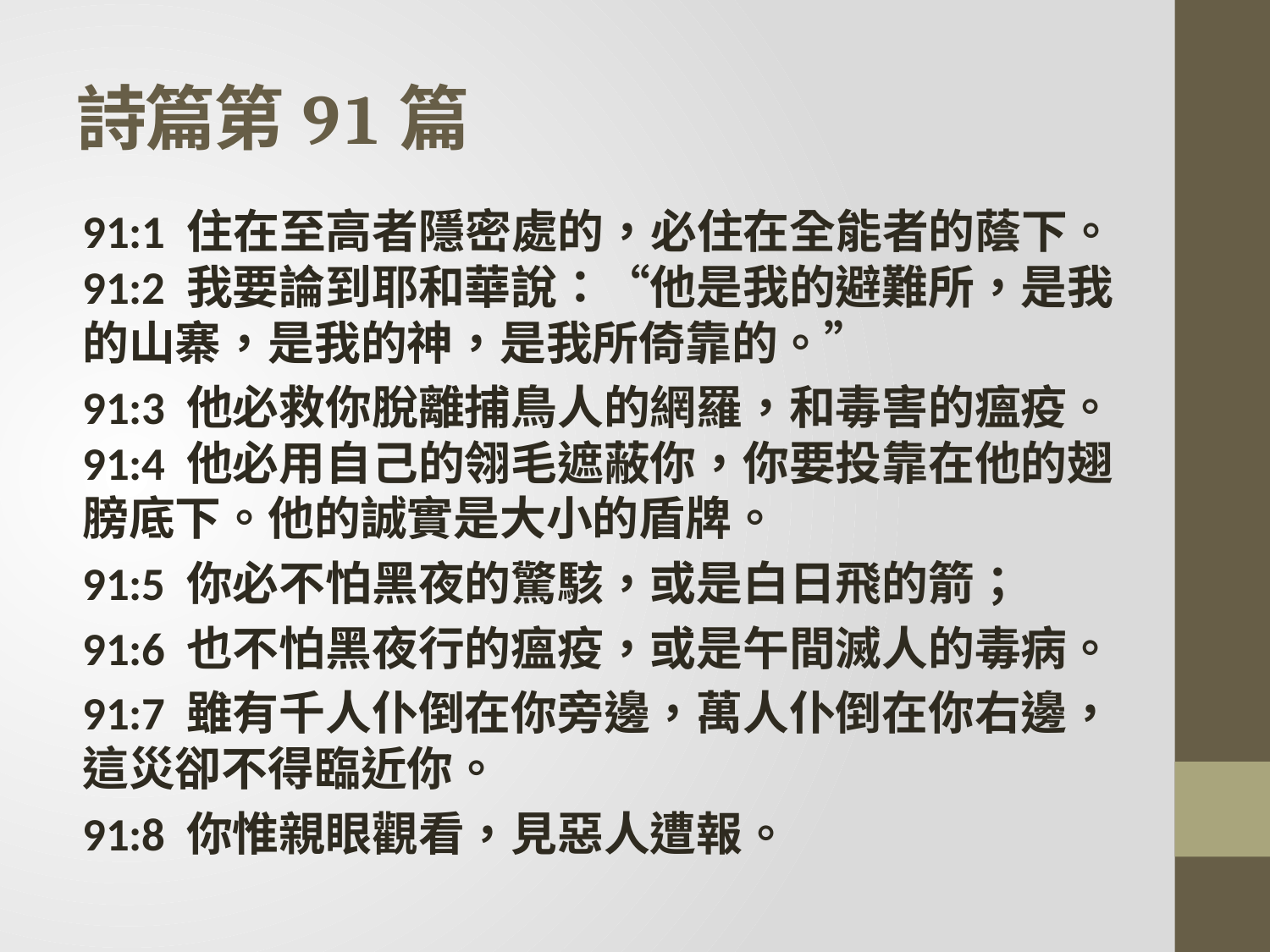

# 詩篇第91篇
91:1 住在至高者隱密處的，必住在全能者的蔭下。
91:2 我要論到耶和華說：“他是我的避難所，是我的山寨，是我的神，是我所倚靠的。”
91:3 他必救你脫離捕鳥人的網羅，和毒害的瘟疫。
91:4 他必用自己的翎毛遮蔽你，你要投靠在他的翅膀底下。他的誠實是大小的盾牌。
91:5 你必不怕黑夜的驚駭，或是白日飛的箭；
91:6 也不怕黑夜行的瘟疫，或是午間滅人的毒病。
91:7 雖有千人仆倒在你旁邊，萬人仆倒在你右邊，這災卻不得臨近你。
91:8 你惟親眼觀看，見惡人遭報。